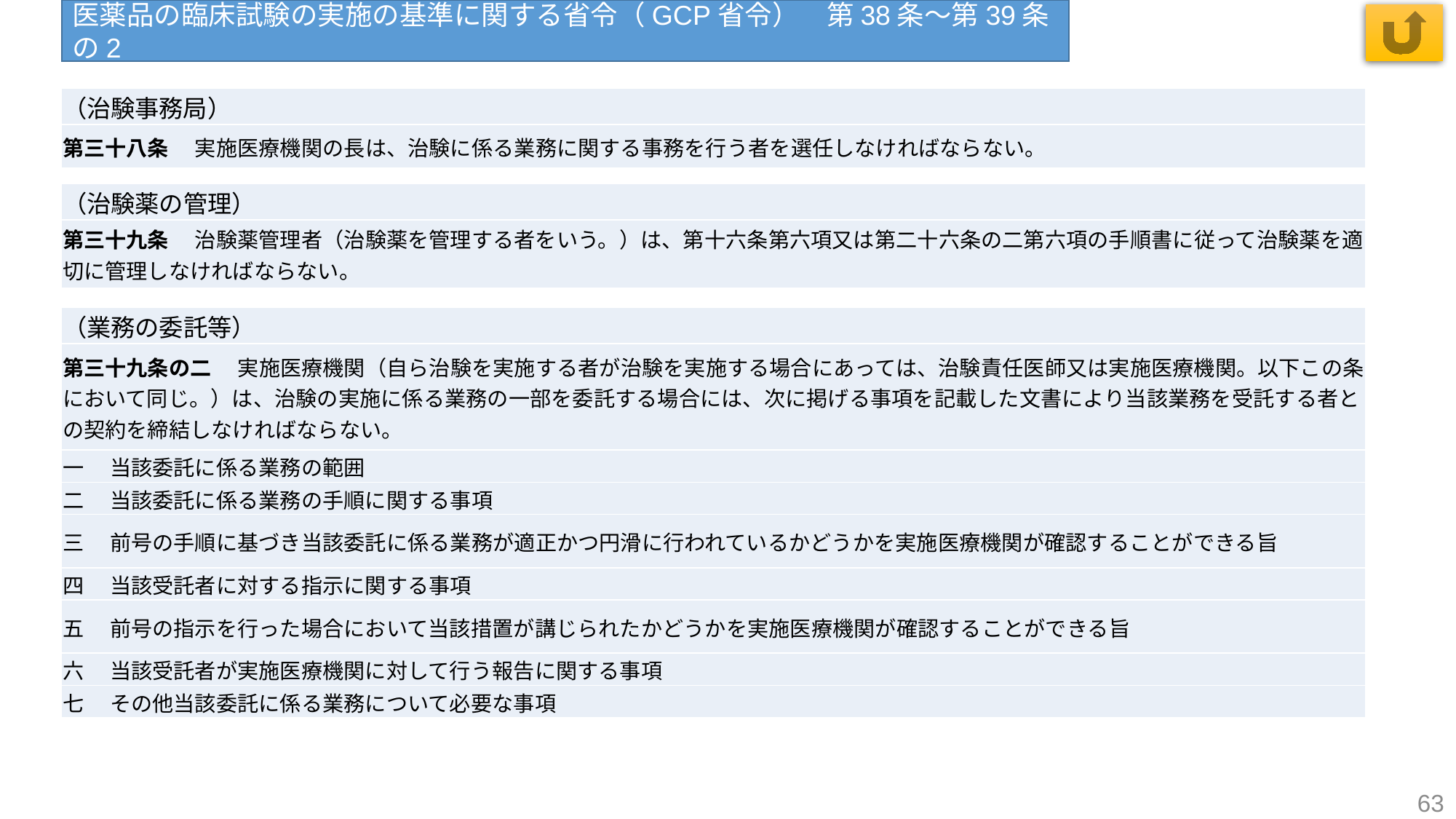

医薬品の臨床試験の実施の基準に関する省令（GCP省令）　第38条～第39条の2

| （治験事務局） |
| --- |
| 第三十八条 　実施医療機関の長は、治験に係る業務に関する事務を行う者を選任しなければならない。 |
| （治験薬の管理） |
| --- |
| 第三十九条 　治験薬管理者（治験薬を管理する者をいう。）は、第十六条第六項又は第二十六条の二第六項の手順書に従って治験薬を適切に管理しなければならない。 |
| （業務の委託等） |
| --- |
| 第三十九条の二 　実施医療機関（自ら治験を実施する者が治験を実施する場合にあっては、治験責任医師又は実施医療機関。以下この条において同じ。）は、治験の実施に係る業務の一部を委託する場合には、次に掲げる事項を記載した文書により当該業務を受託する者との契約を締結しなければならない。 |
| 一 　当該委託に係る業務の範囲 |
| 二 　当該委託に係る業務の手順に関する事項 |
| 三 　前号の手順に基づき当該委託に係る業務が適正かつ円滑に行われているかどうかを実施医療機関が確認することができる旨 |
| 四 　当該受託者に対する指示に関する事項 |
| 五 　前号の指示を行った場合において当該措置が講じられたかどうかを実施医療機関が確認することができる旨 |
| 六 　当該受託者が実施医療機関に対して行う報告に関する事項 |
| 七 　その他当該委託に係る業務について必要な事項 |